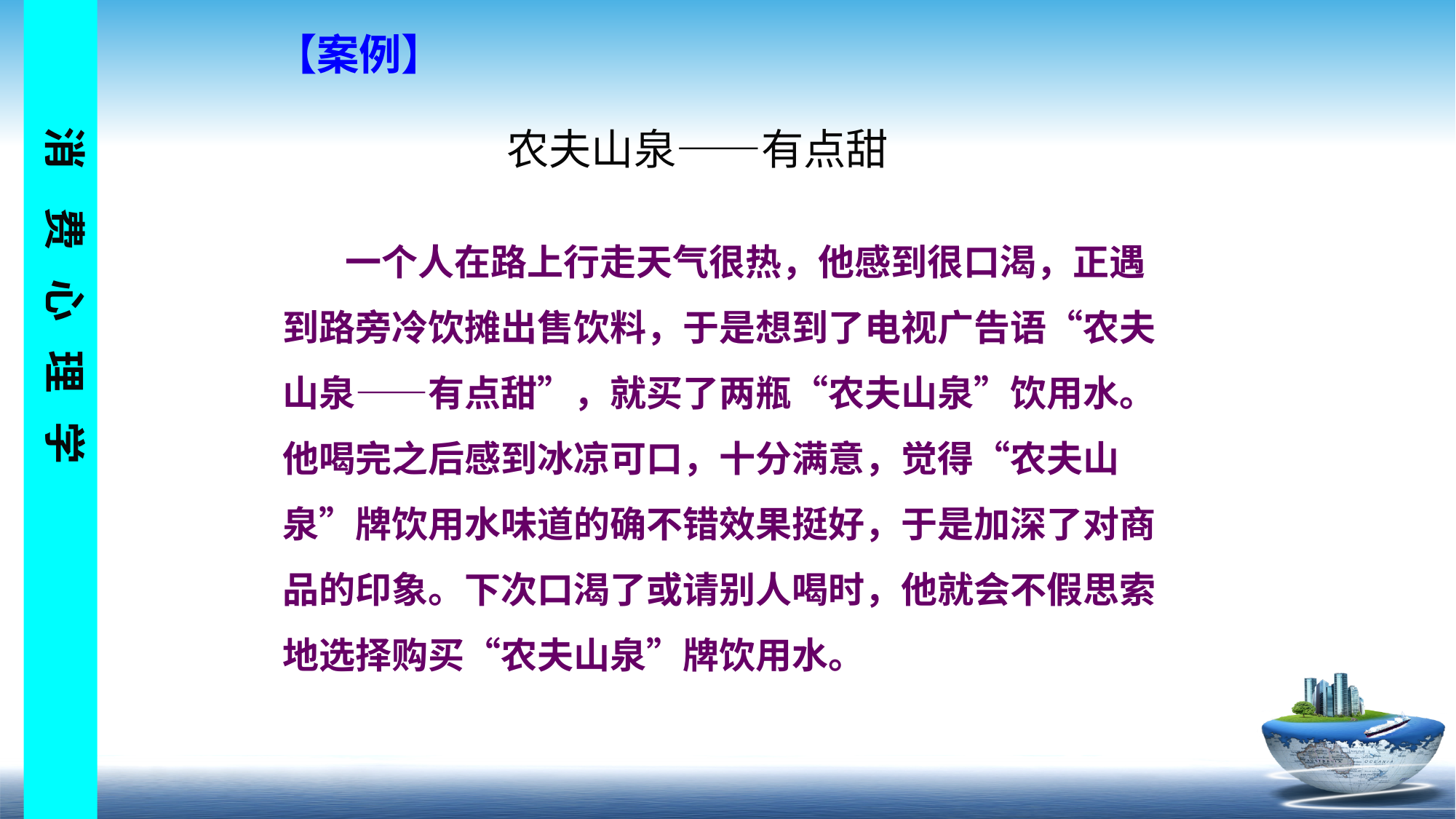

【案例】
农夫山泉——有点甜
         一个人在路上行走天气很热，他感到很口渴，正遇到路旁冷饮摊出售饮料，于是想到了电视广告语“农夫山泉——有点甜”，就买了两瓶“农夫山泉”饮用水。他喝完之后感到冰凉可口，十分满意，觉得“农夫山泉”牌饮用水味道的确不错效果挺好，于是加深了对商品的印象。下次口渴了或请别人喝时，他就会不假思索地选择购买“农夫山泉”牌饮用水。